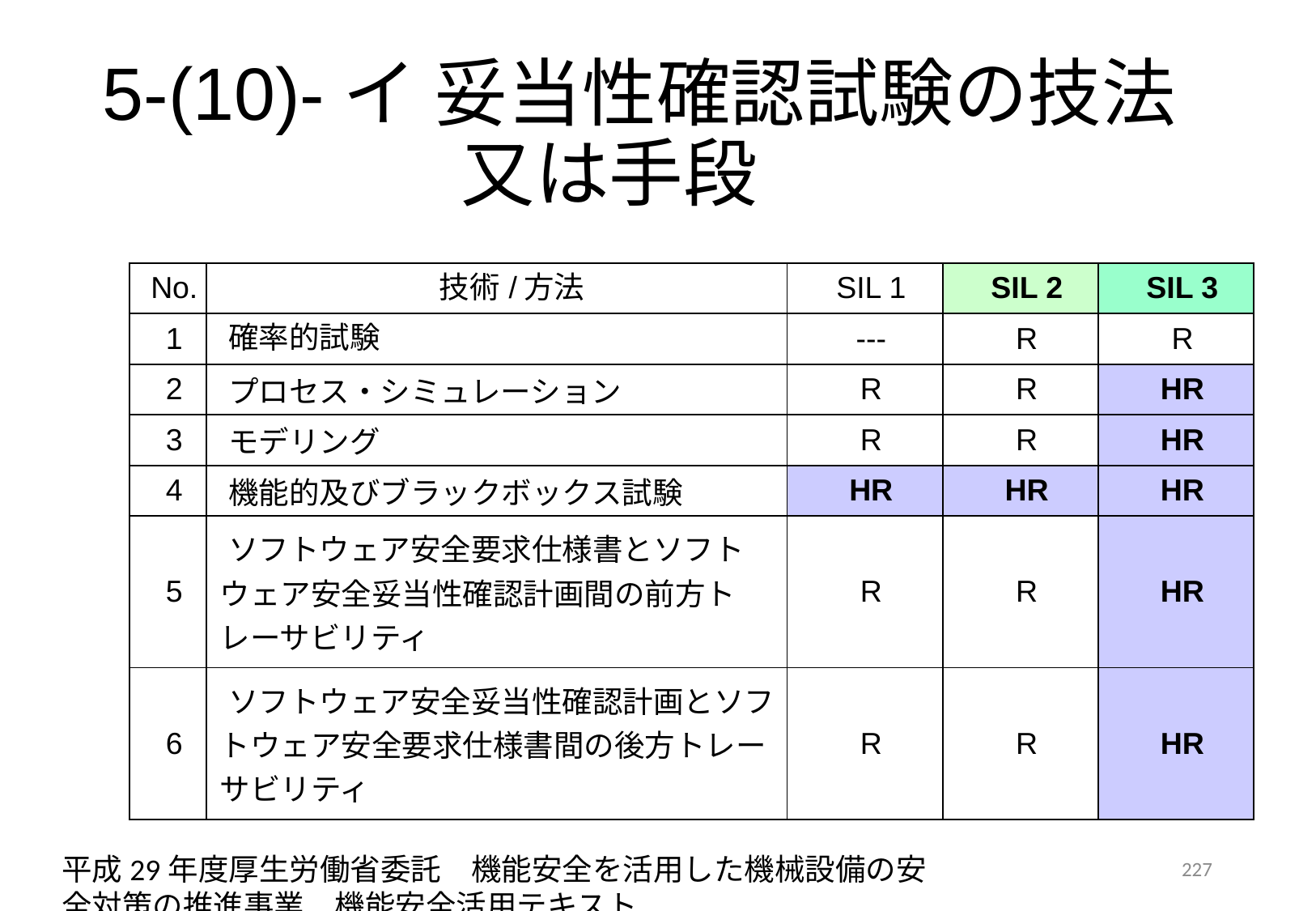

# 5-(10)-イ 妥当性確認試験の技法又は手段
| No. | 技術/方法 | SIL 1 | SIL 2 | SIL 3 |
| --- | --- | --- | --- | --- |
| 1 | 確率的試験 | --- | R | R |
| 2 | プロセス・シミュレーション | R | R | HR |
| 3 | モデリング | R | R | HR |
| 4 | 機能的及びブラックボックス試験 | HR | HR | HR |
| 5 | ソフトウェア安全要求仕様書とソフトウェア安全妥当性確認計画間の前方トレーサビリティ | R | R | HR |
| 6 | ソフトウェア安全妥当性確認計画とソフトウェア安全要求仕様書間の後方トレーサビリティ | R | R | HR |
平成29年度厚生労働省委託　機能安全を活用した機械設備の安全対策の推進事業　機能安全活用テキスト
227